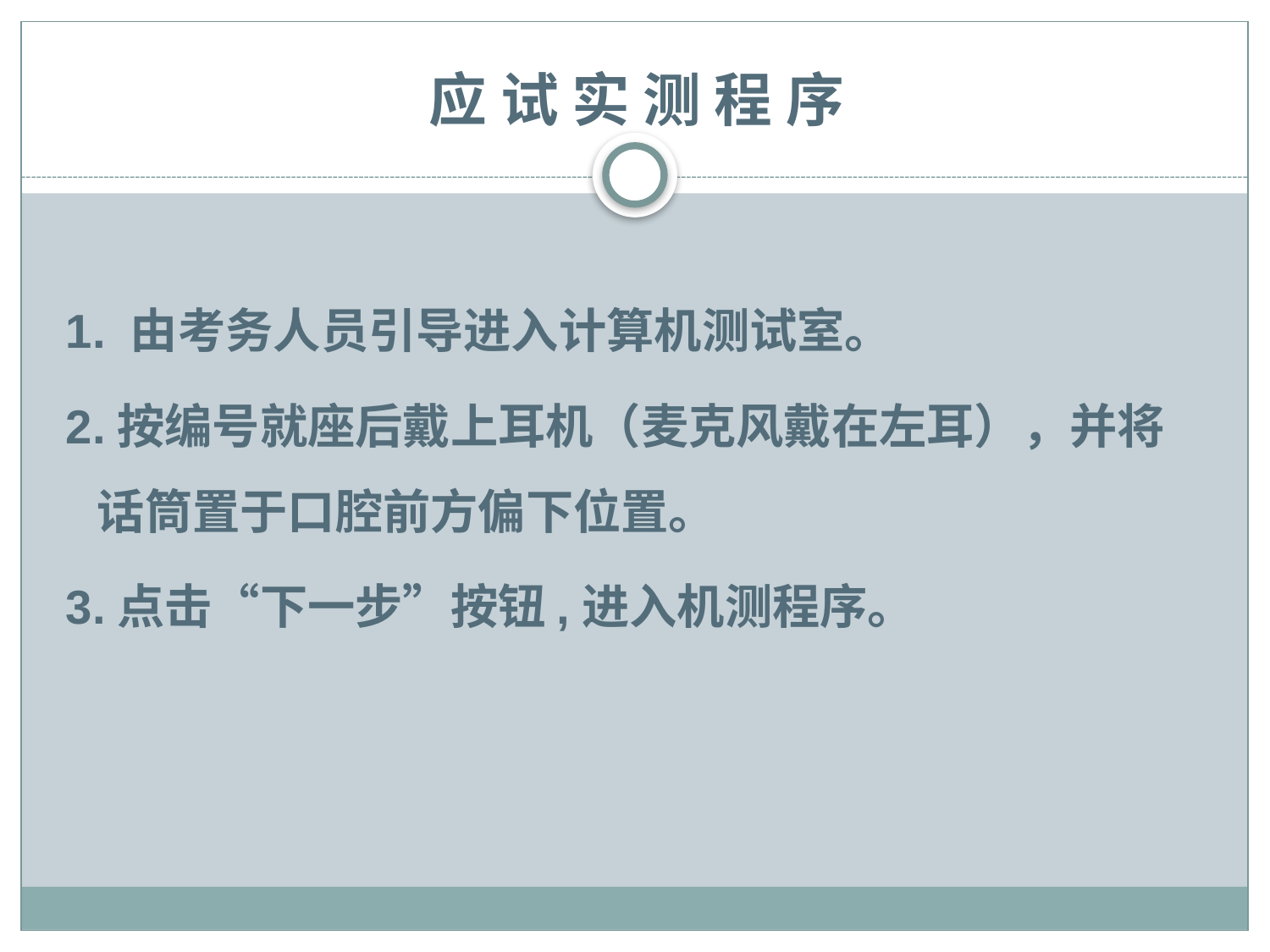

# 应 试 实 测 程 序
    1. 由考务人员引导进入计算机测试室。
    2.按编号就座后戴上耳机（麦克风戴在左耳），并将话筒置于口腔前方偏下位置。
    3.点击“下一步”按钮,进入机测程序。